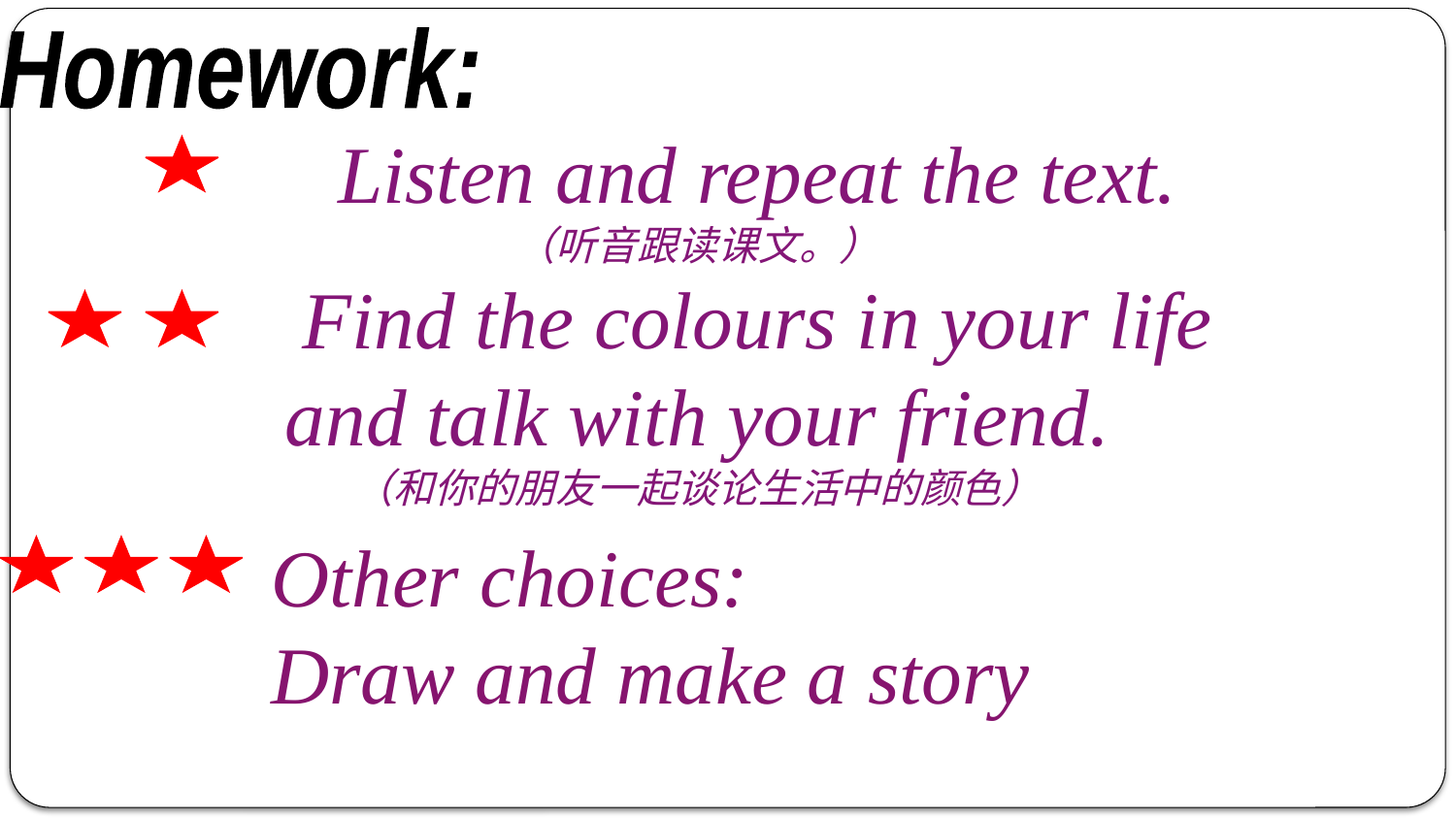

Homework:
      Listen and repeat the text.
（听音跟读课文。）
       Find the colours in your life
and talk with your friend.
（和你的朋友一起谈论生活中的颜色）

Other choices:
Draw and make a story